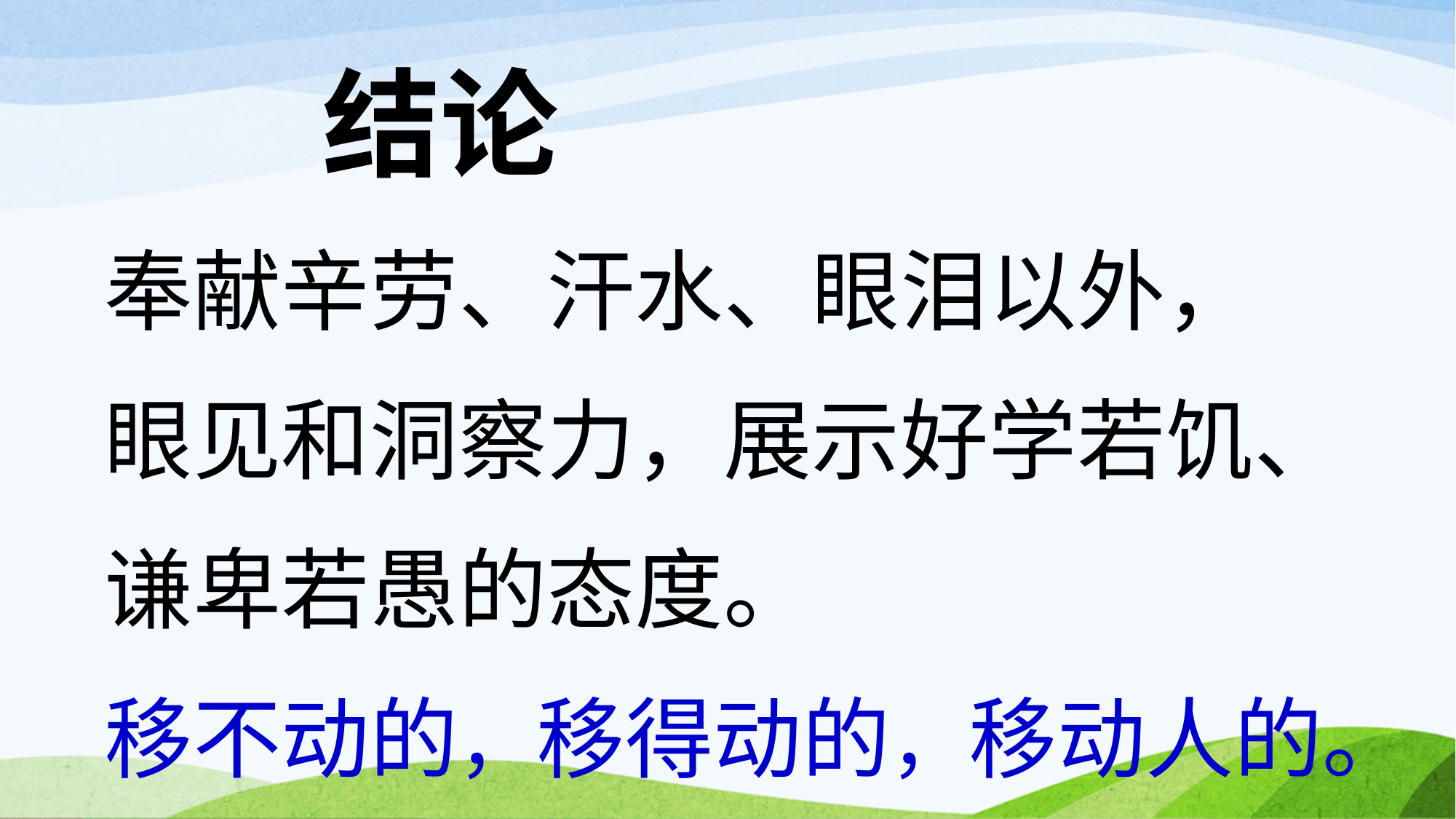

结论
奉献辛劳、汗水、眼泪以外，
眼见和洞察力，展示好学若饥、
谦卑若愚的态度。
移不动的，移得动的，移动人的。